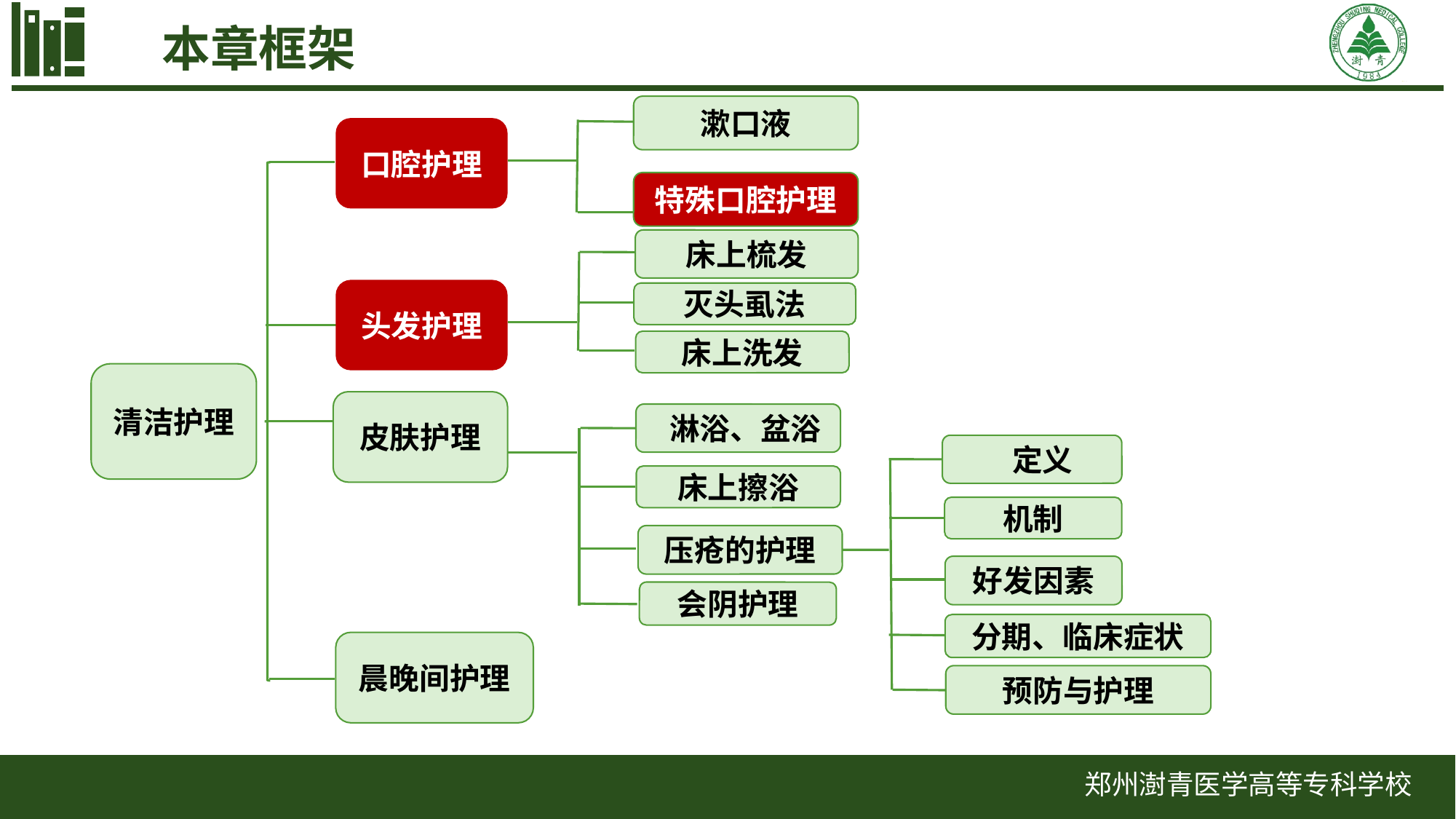

本章框架
漱口液
特殊口腔护理
床上梳发
灭头虱法
床上洗发
 淋浴、盆浴
  定义
床上擦浴
机制
压疮的护理
好发因素
会阴护理
分期、临床症状
预防与护理
口腔护理

头发护理
清洁护理
皮肤护理
晨晚间护理
郑州澍青医学高等专科学校